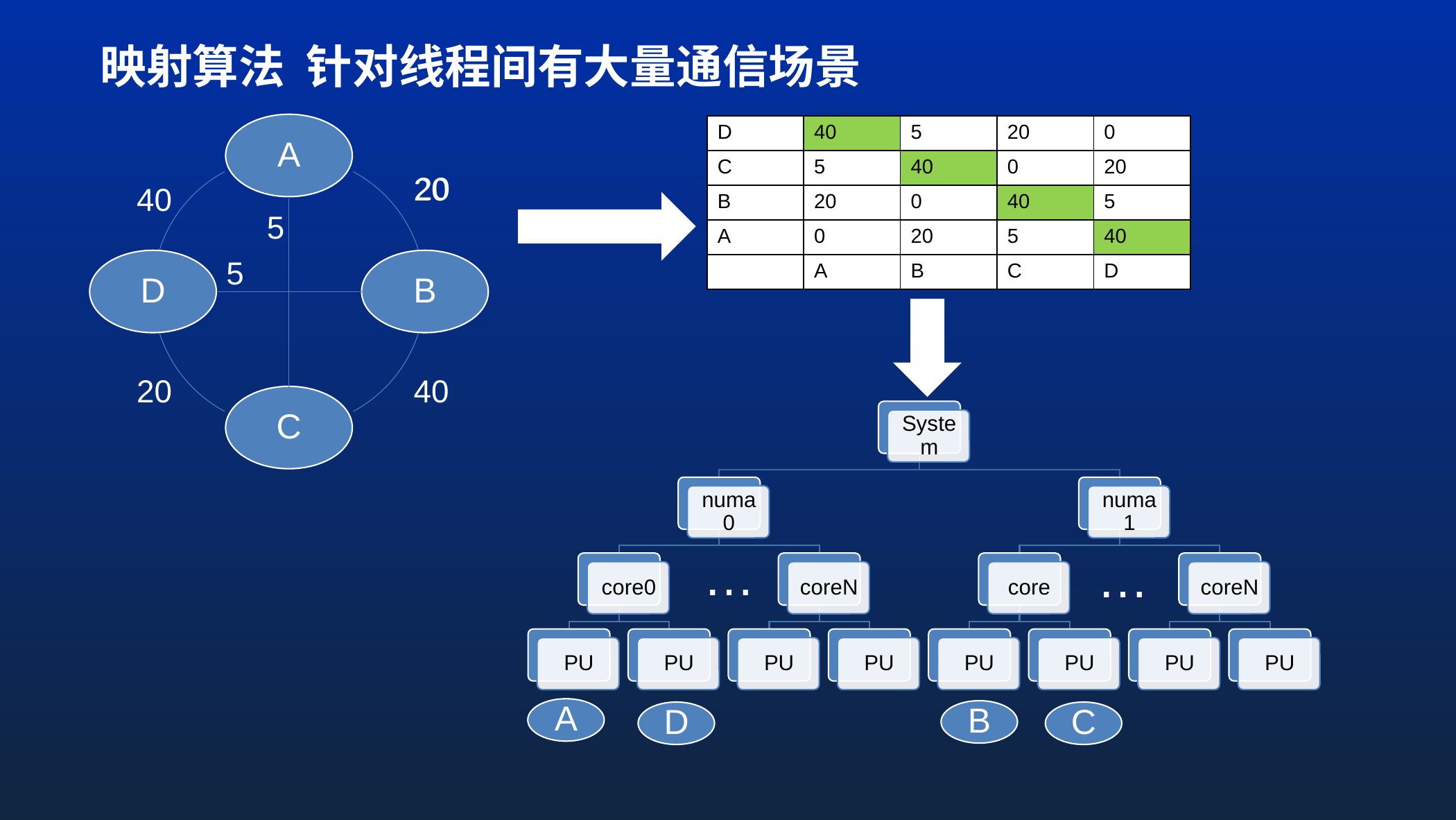

# 映射算法  针对线程间有大量通信场景
A
B
C
D

| D | 40 | 5 | 20 | 0 |
| --- | --- | --- | --- | --- |
| C | 5 | 40 | 0 | 20 |
| B | 20 | 0 | 40 | 5 |
| A | 0 | 20 | 5 | 40 |
|  | A | B | C | D |
20
20
40

5
5

System
numa0
core0
PU
PU
coreN
PU
PU
numa1
core
PU
PU
coreN
PU
PU
20
40
…
…

A

B

D

C